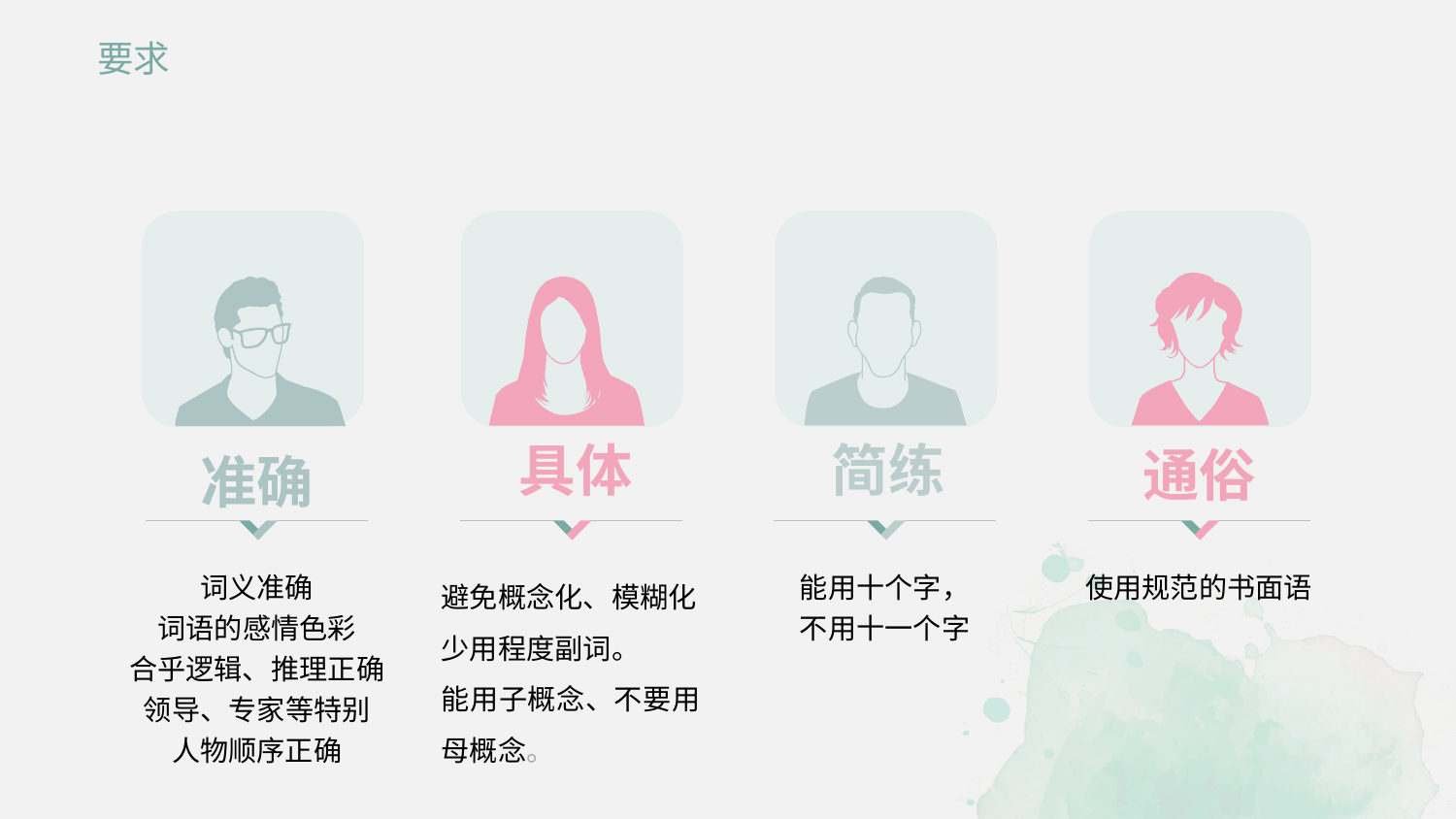

要求

准确

词义准确
词语的感情色彩
合乎逻辑、推理正确
领导、专家等特别
人物顺序正确

具体

避免概念化、模糊化
少用程度副词。
能用子概念、不要用母概念。

简练

能用十个字，
不用十一个字

通俗

使用规范的书面语